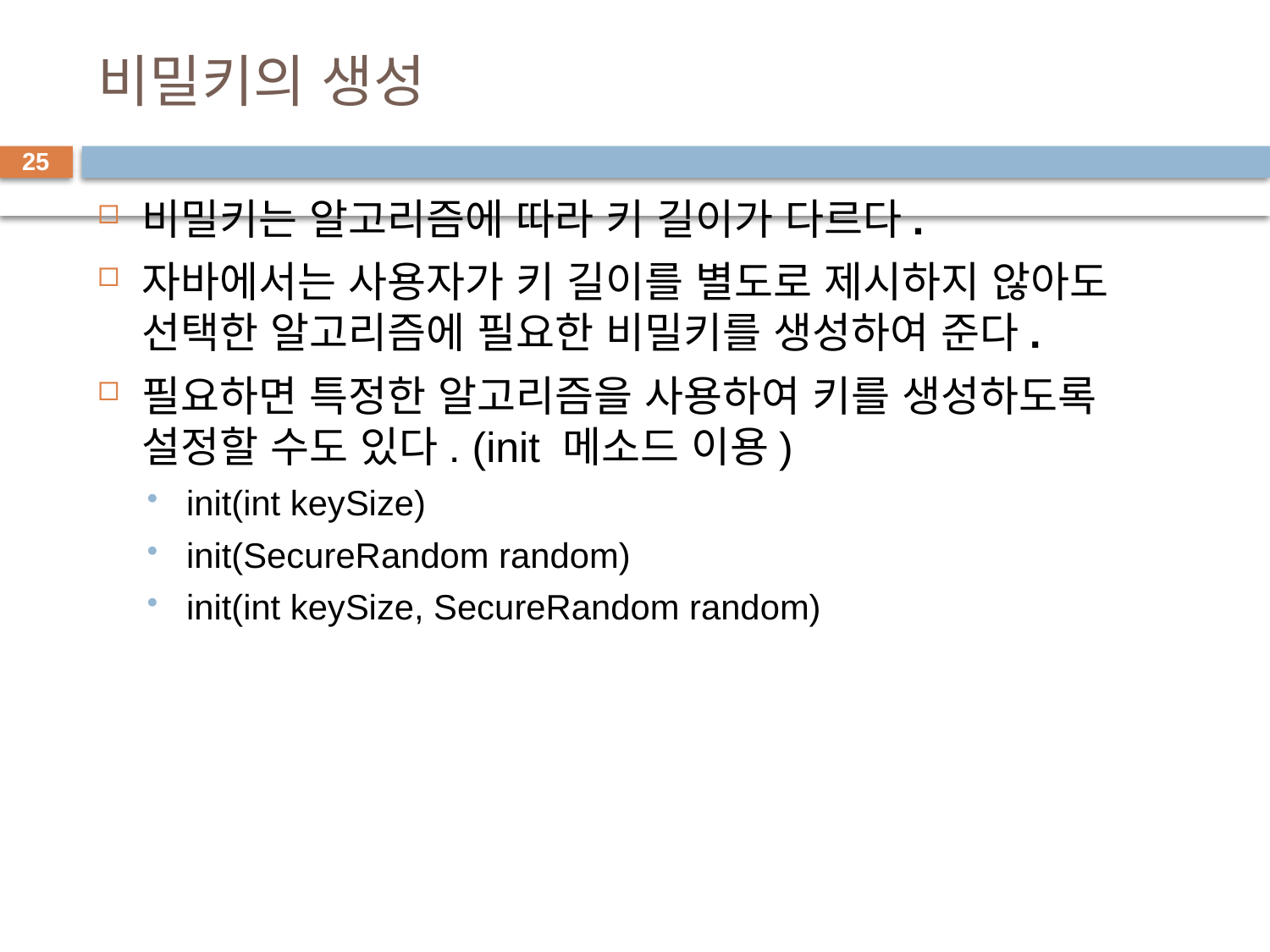

# 비밀키의 생성
25
비밀키는 알고리즘에 따라 키 길이가 다르다.
자바에서는 사용자가 키 길이를 별도로 제시하지 않아도 선택한 알고리즘에 필요한 비밀키를 생성하여 준다.
필요하면 특정한 알고리즘을 사용하여 키를 생성하도록 설정할 수도 있다. (init 메소드 이용)
init(int keySize)
init(SecureRandom random)
init(int keySize, SecureRandom random)